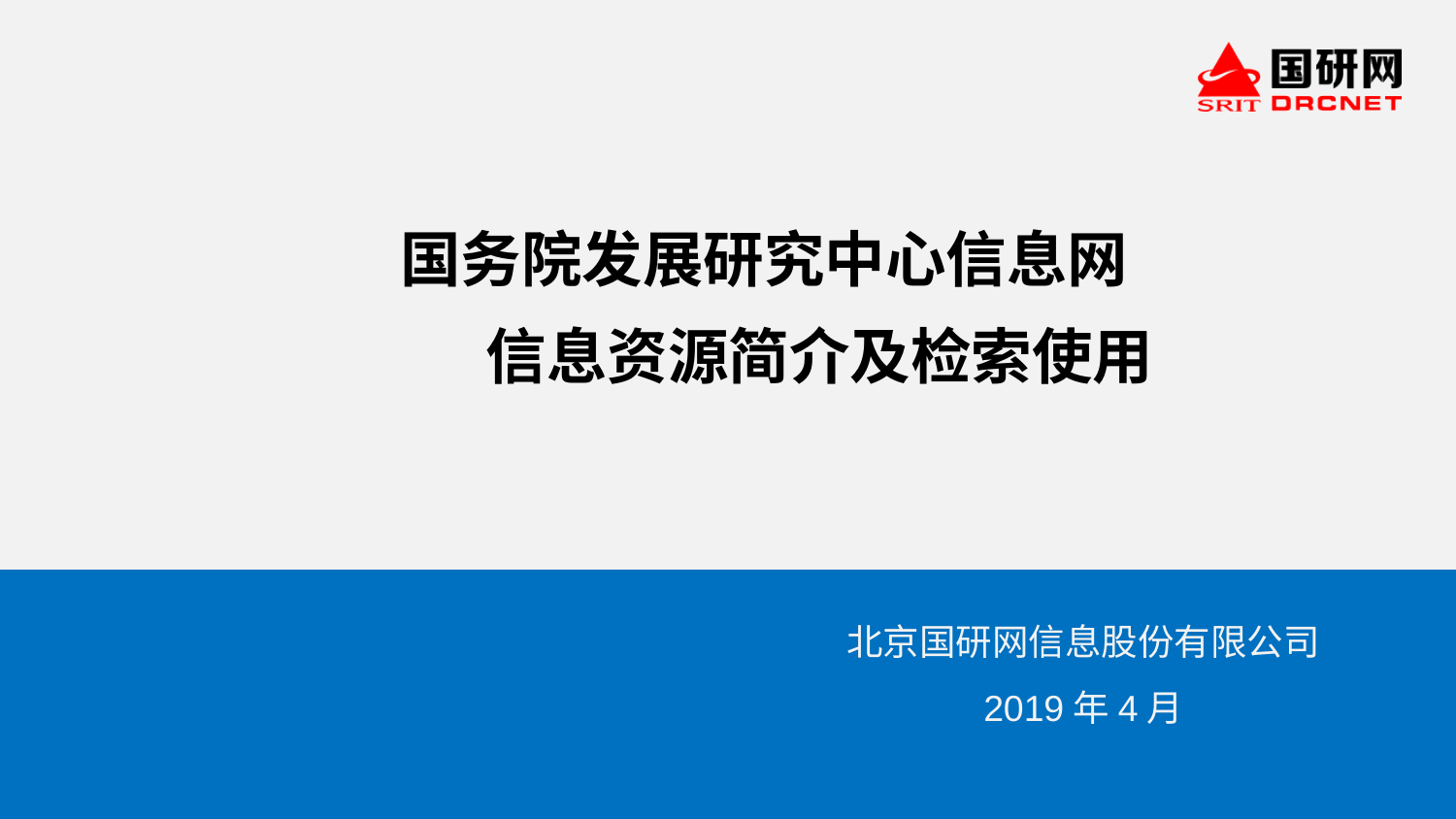

国务院发展研究中心信息网
       信息资源简介及检索使用

北京国研网信息股份有限公司
2019年4月